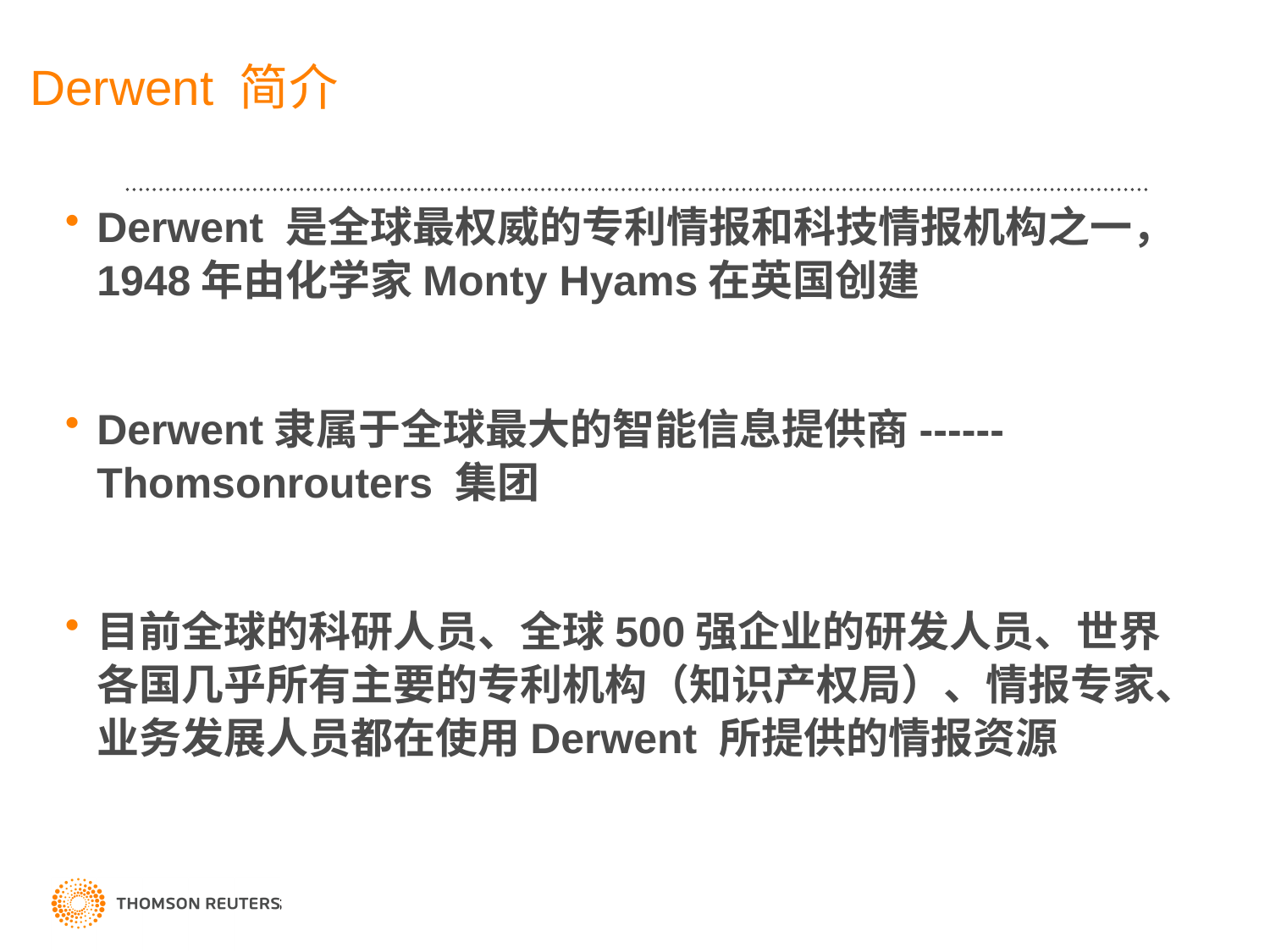

# Derwent 简介
Derwent 是全球最权威的专利情报和科技情报机构之一，1948年由化学家Monty Hyams在英国创建

Derwent隶属于全球最大的智能信息提供商------Thomsonrouters 集团

目前全球的科研人员、全球500强企业的研发人员、世界各国几乎所有主要的专利机构（知识产权局）、情报专家、业务发展人员都在使用Derwent 所提供的情报资源